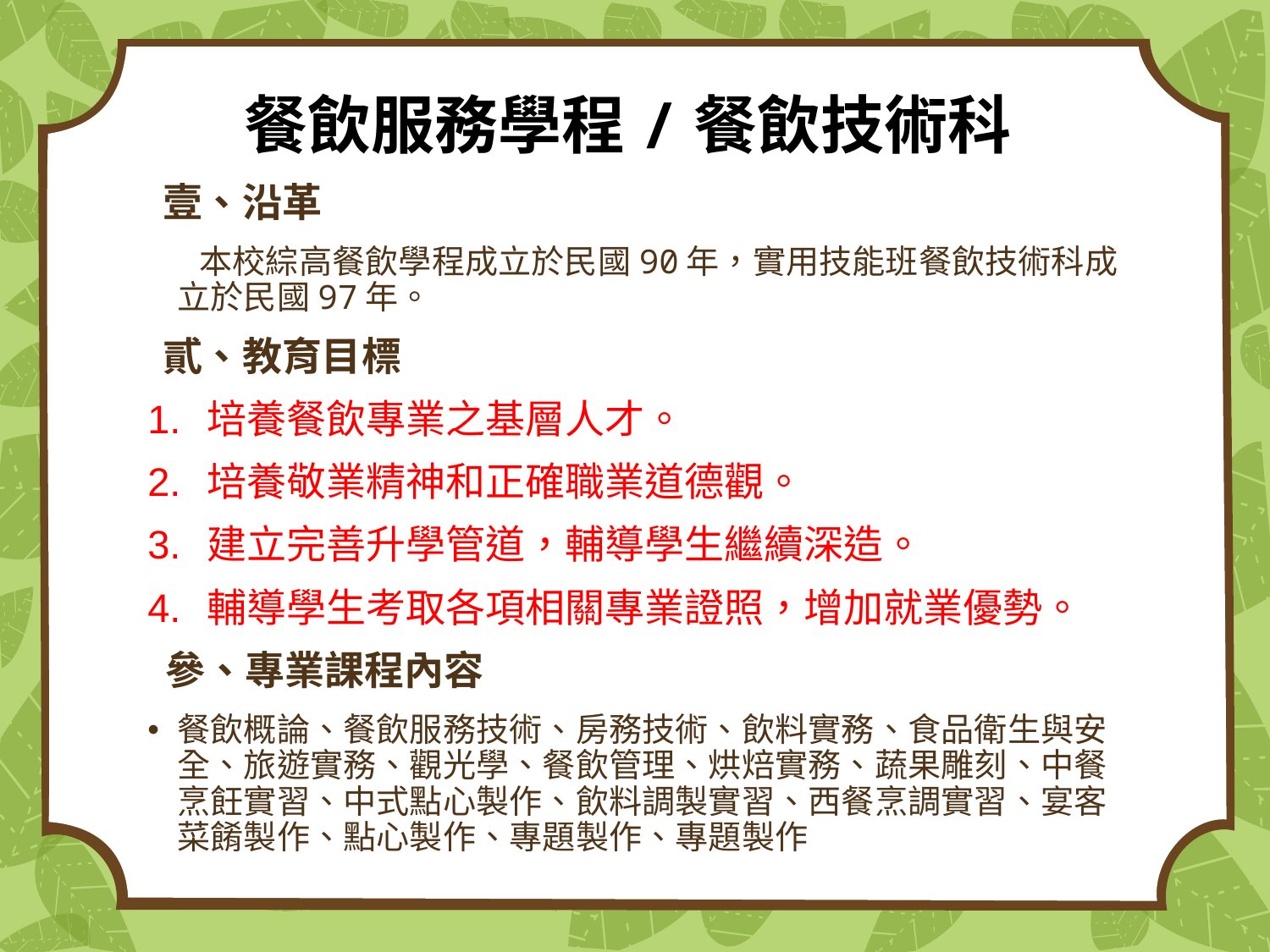

# 餐飲服務學程/餐飲技術科
 壹、沿革
      本校綜高餐飲學程成立於民國90年，實用技能班餐飲技術科成立於民國97年。
 貳、教育目標
培養餐飲專業之基層人才。
培養敬業精神和正確職業道德觀。
建立完善升學管道，輔導學生繼續深造。
輔導學生考取各項相關專業證照，增加就業優勢。
 參、專業課程內容
餐飲概論、餐飲服務技術、房務技術、飲料實務、食品衛生與安全、旅遊實務、觀光學、餐飲管理、烘焙實務、蔬果雕刻、中餐烹飪實習、中式點心製作、飲料調製實習、西餐烹調實習、宴客菜餚製作、點心製作、專題製作、專題製作